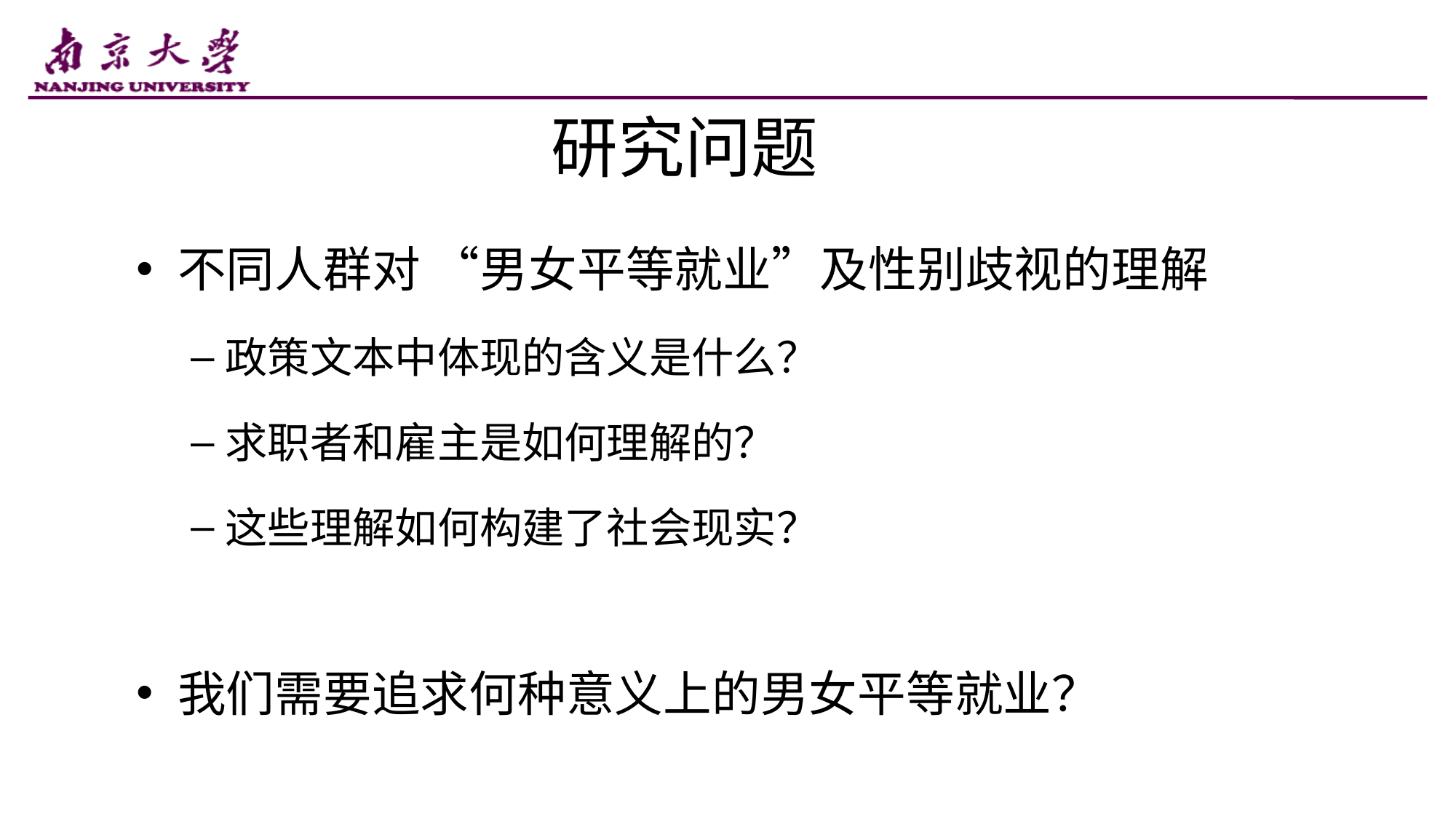

# 研究问题
不同人群对 “男女平等就业”及性别歧视的理解
政策文本中体现的含义是什么？
求职者和雇主是如何理解的？
这些理解如何构建了社会现实？

我们需要追求何种意义上的男女平等就业？